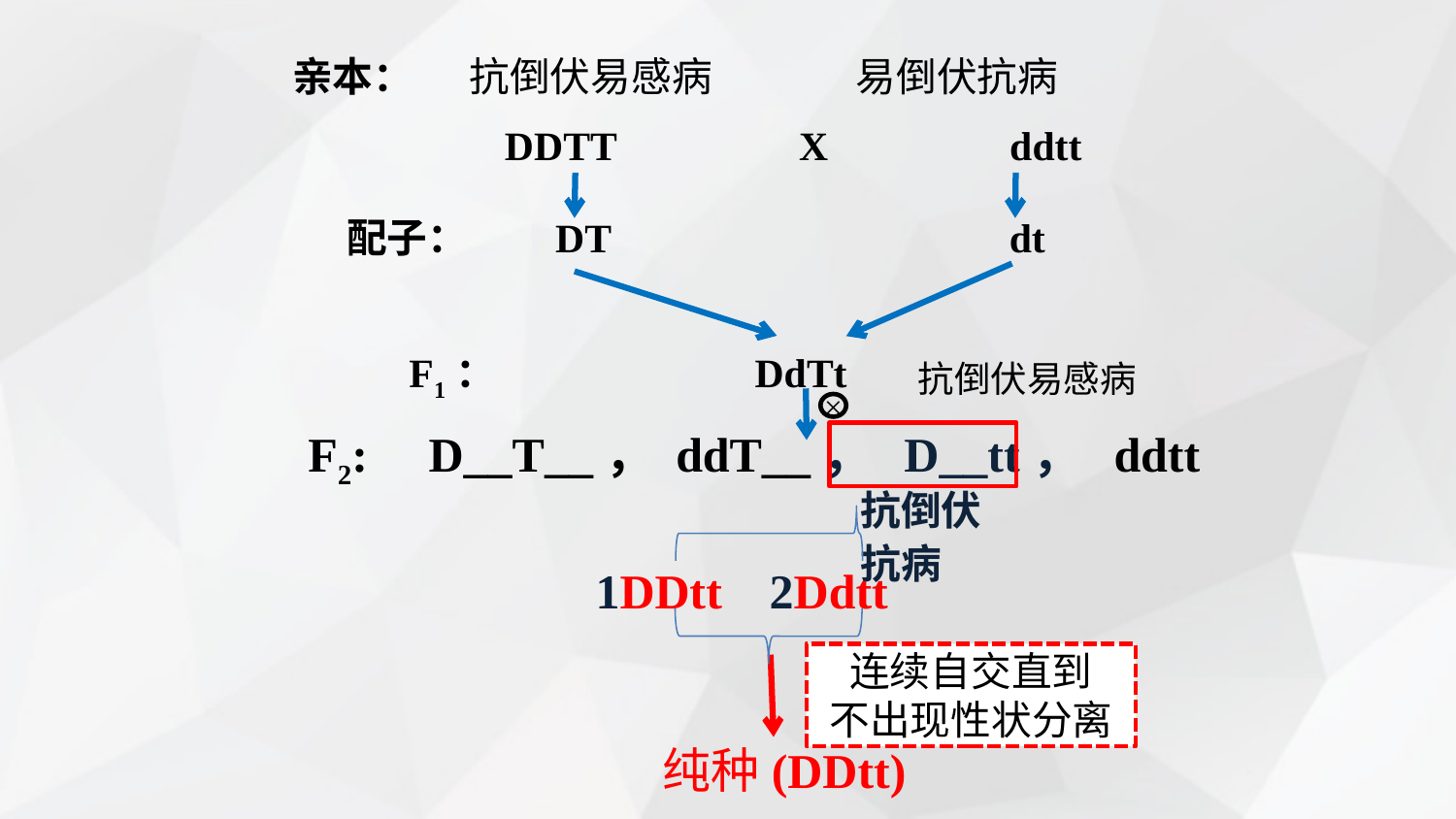

亲本：      抗倒伏易感病                易倒伏抗病
                 　DDTT　　　　X　　　　ddtt
配子：    　DT                      　　        dt
F1：                           DdTt
抗倒伏易感病
×
F2:     D__T__， ddT__，  D__tt，  ddtt

抗倒伏
抗病

2Ddtt
1DDtt
连续自交直到
不出现性状分离
纯种(DDtt)